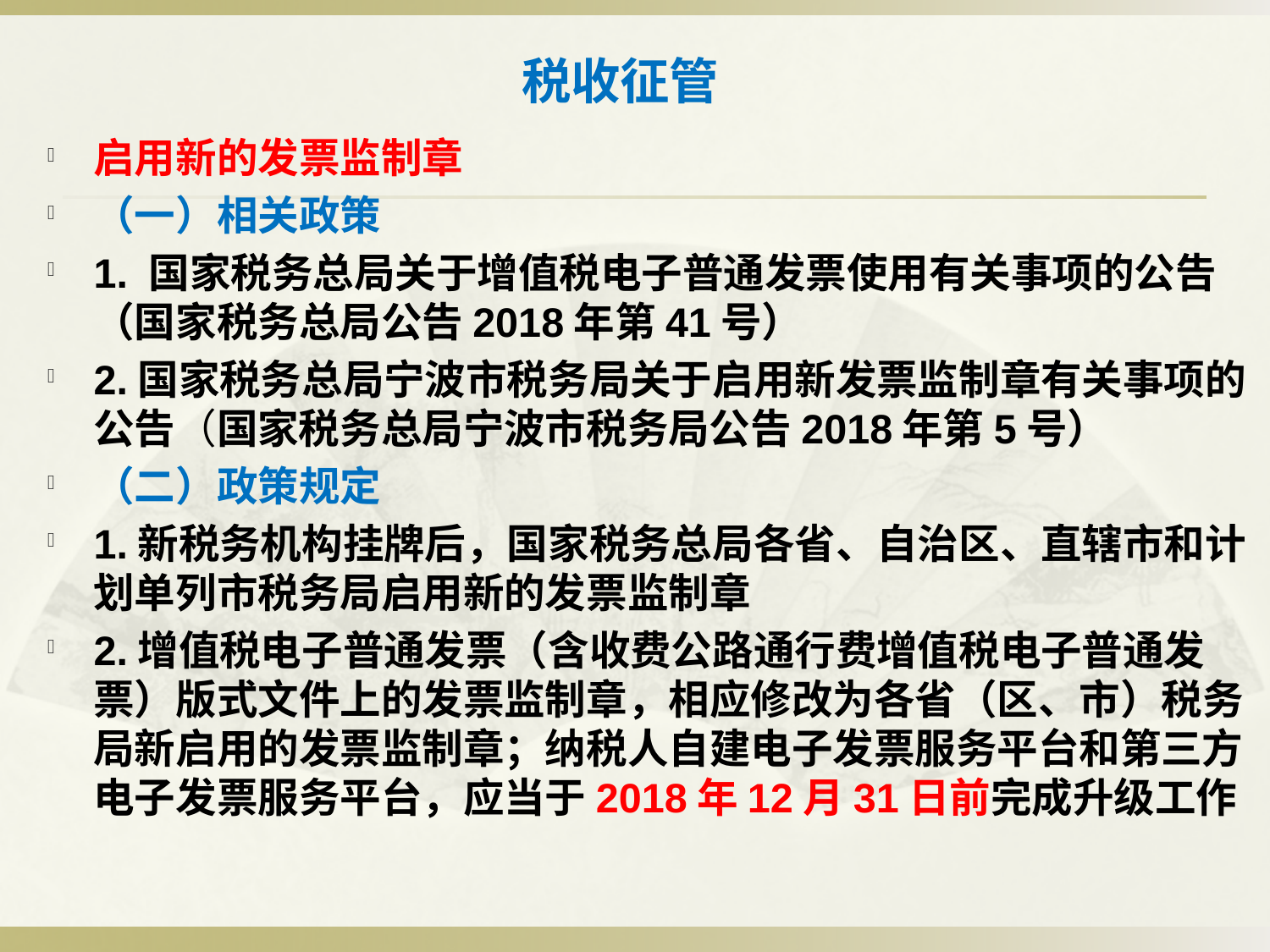

# 税收征管
启用新的发票监制章
（一）相关政策
1. 国家税务总局关于增值税电子普通发票使用有关事项的公告（国家税务总局公告2018年第41号）
2.国家税务总局宁波市税务局关于启用新发票监制章有关事项的公告（国家税务总局宁波市税务局公告2018年第5号）
（二）政策规定
1.新税务机构挂牌后，国家税务总局各省、自治区、直辖市和计划单列市税务局启用新的发票监制章
2.增值税电子普通发票（含收费公路通行费增值税电子普通发票）版式文件上的发票监制章，相应修改为各省（区、市）税务局新启用的发票监制章；纳税人自建电子发票服务平台和第三方电子发票服务平台，应当于2018年12月31日前完成升级工作